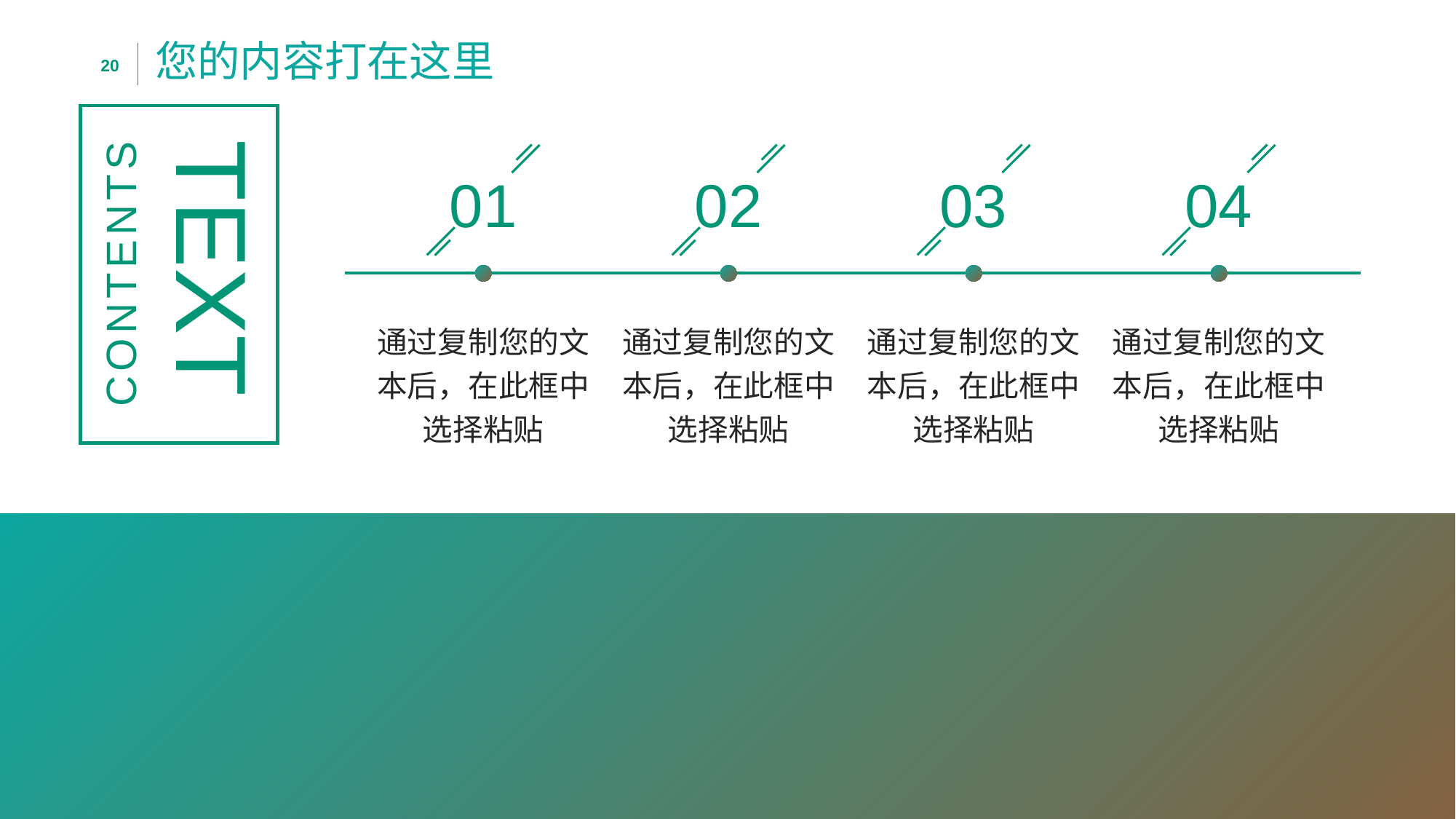

您的内容打在这里
CONTENTS

TEXT
01
02
03
04

通过复制您的文本后，在此框中选择粘贴
通过复制您的文本后，在此框中选择粘贴
通过复制您的文本后，在此框中选择粘贴
通过复制您的文本后，在此框中选择粘贴